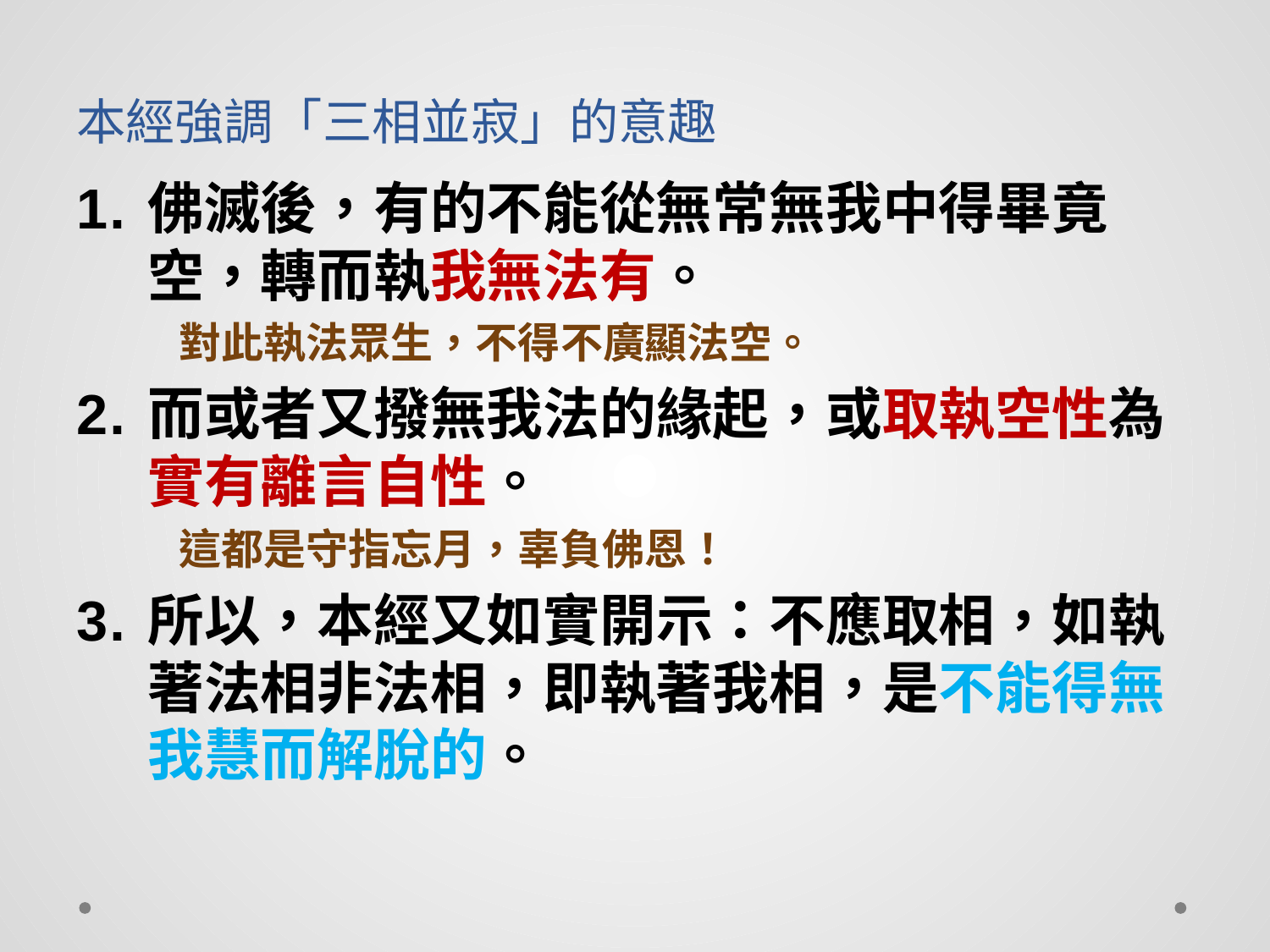

# 本經強調「三相並寂」的意趣
佛滅後，有的不能從無常無我中得畢竟空，轉而執我無法有。
對此執法眾生，不得不廣顯法空。
而或者又撥無我法的緣起，或取執空性為實有離言自性。
這都是守指忘月，辜負佛恩！
所以，本經又如實開示：不應取相，如執著法相非法相，即執著我相，是不能得無我慧而解脫的。